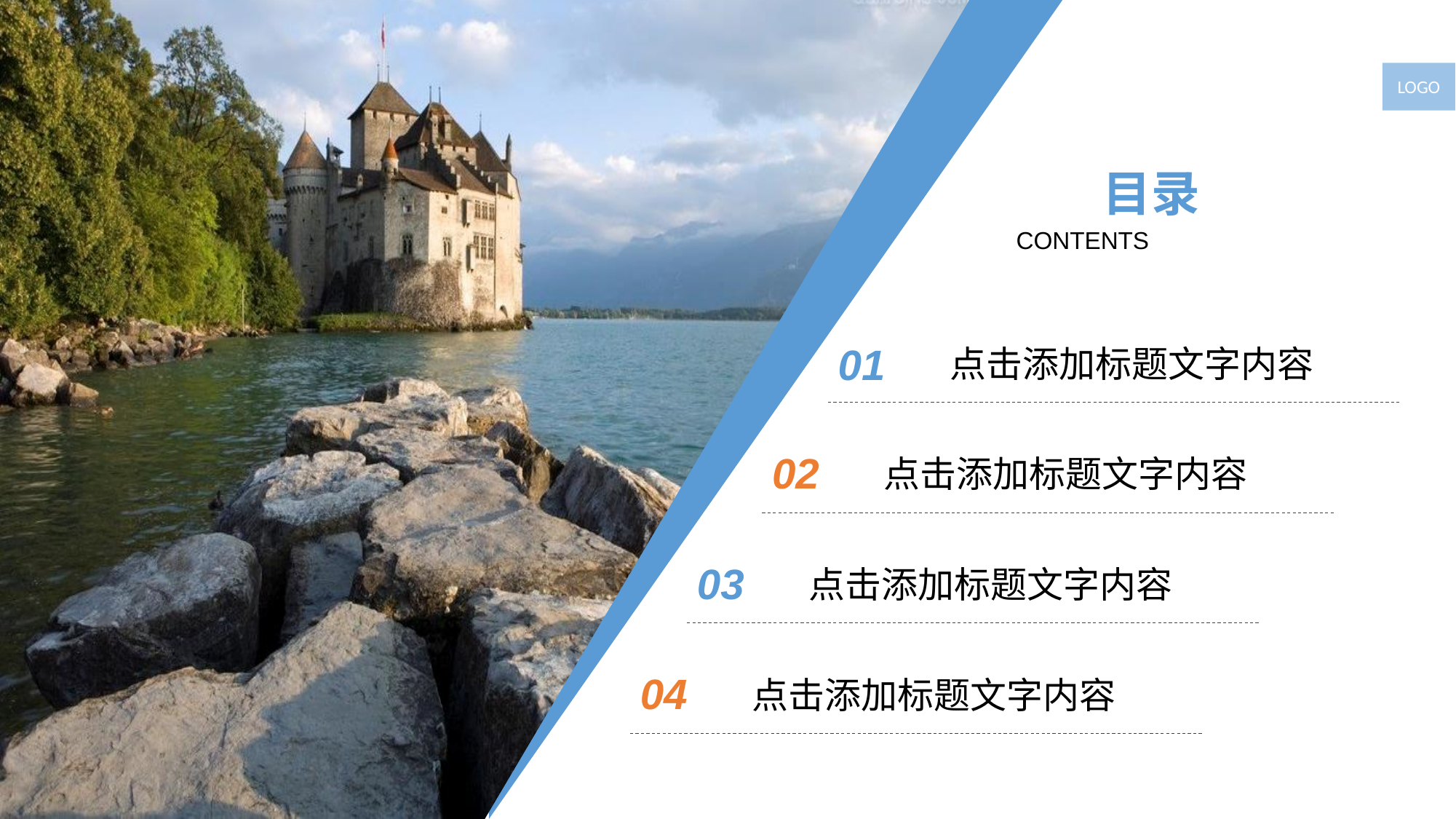

LOGO
目录
CONTENTS
01
点击添加标题文字内容
02
点击添加标题文字内容
03
点击添加标题文字内容
04
点击添加标题文字内容